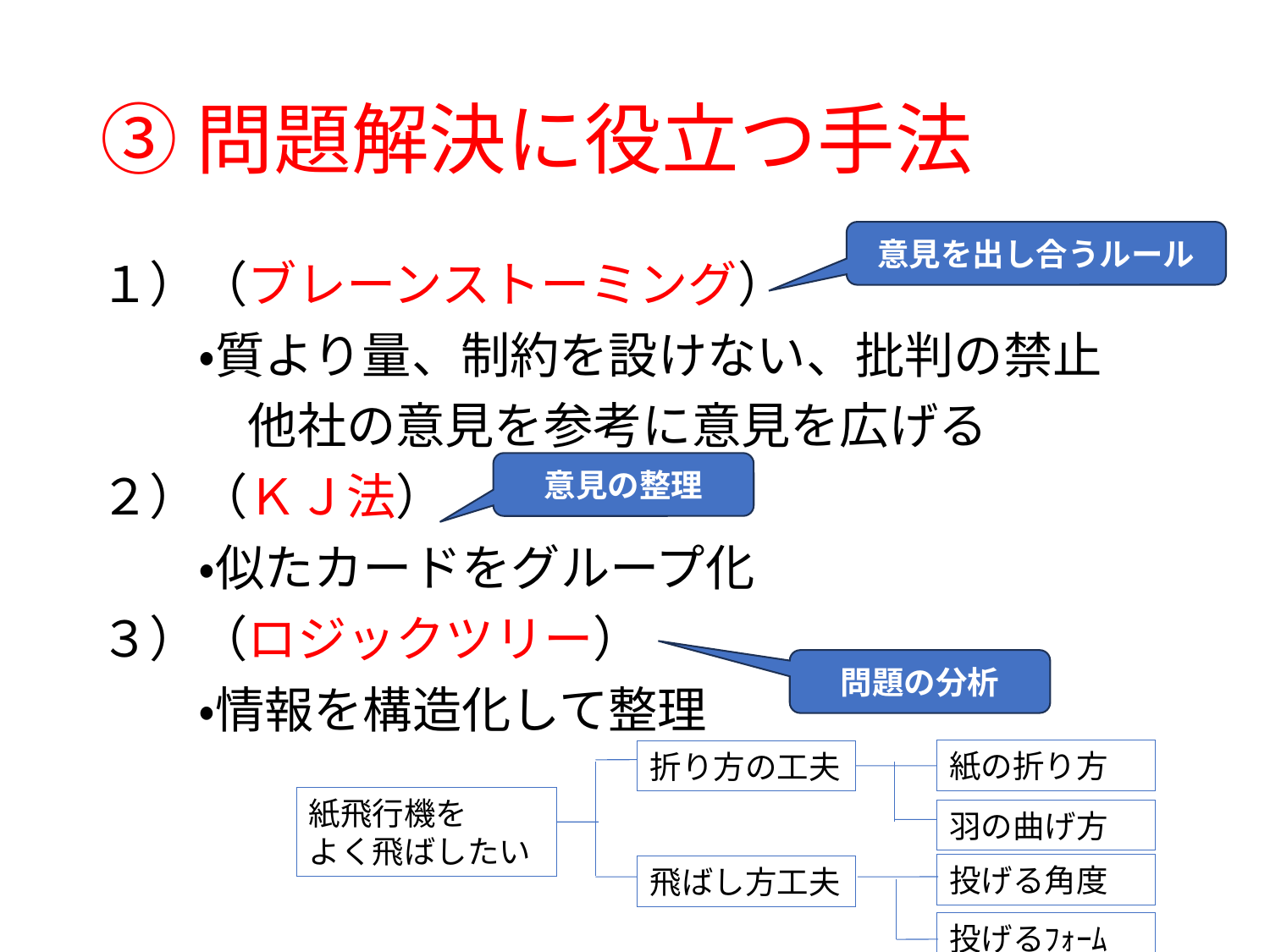

# ③問題解決に役立つ手法
意見を出し合うルール
１）（ブレーンストーミング）
　　・質より量、制約を設けない、批判の禁止
　　　他社の意見を参考に意見を広げる
２）（ＫＪ法）
　　・似たカードをグループ化
３）（ロジックツリー）
　　・情報を構造化して整理
意見の整理
問題の分析
紙の折り方
折り方の工夫
紙飛行機を
よく飛ばしたい
羽の曲げ方
投げる角度
飛ばし方工夫
投げるﾌｫｰﾑ